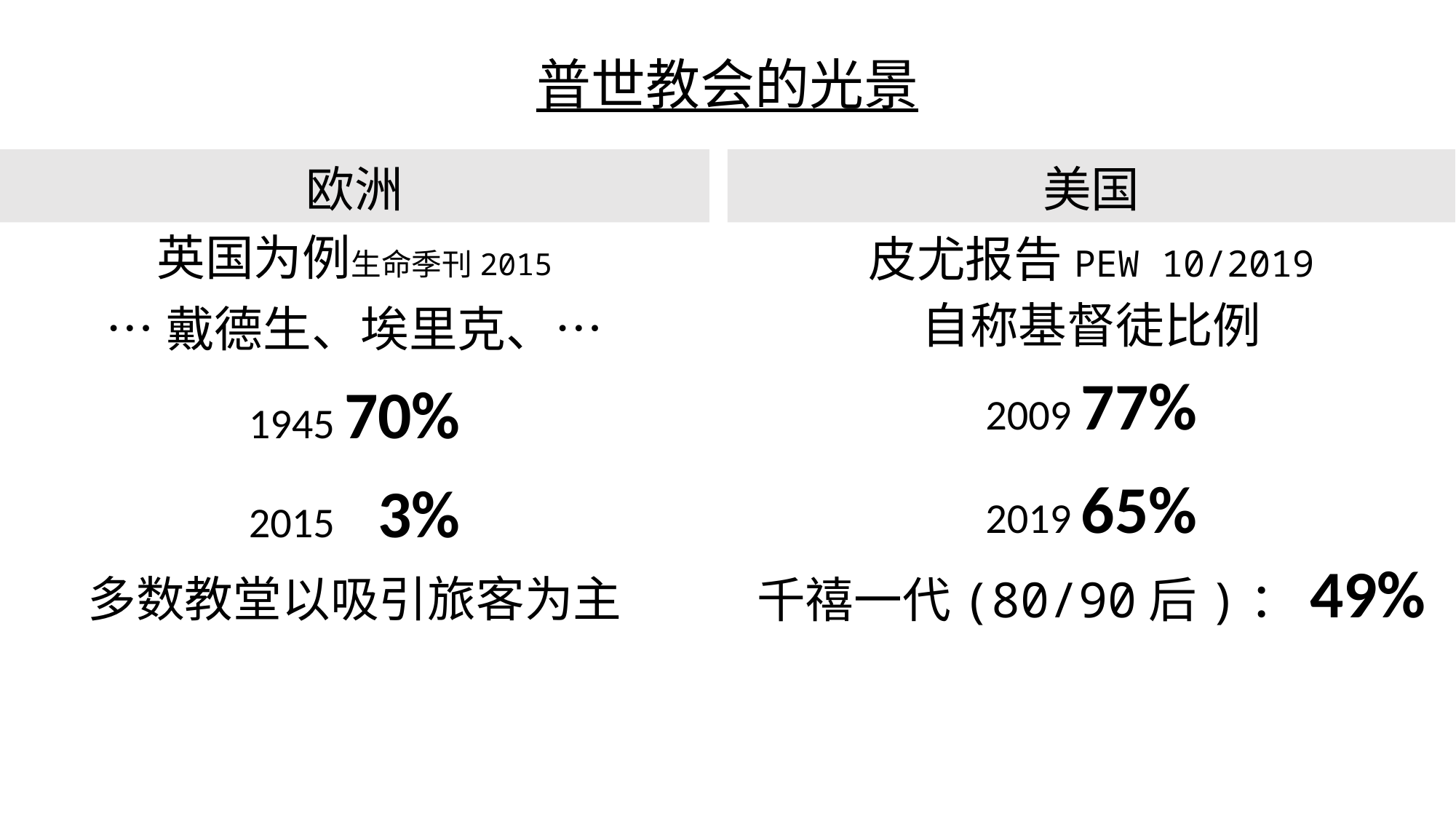

普世教会的光景
美国
欧洲
英国为例生命季刊2015
皮尤报告PEW 10/2019
自称基督徒比例
…戴德生、埃里克、…
2009 77%
1945 70%
2019 65%
2015 03%
千禧一代(80/90后)：49%
多数教堂以吸引旅客为主